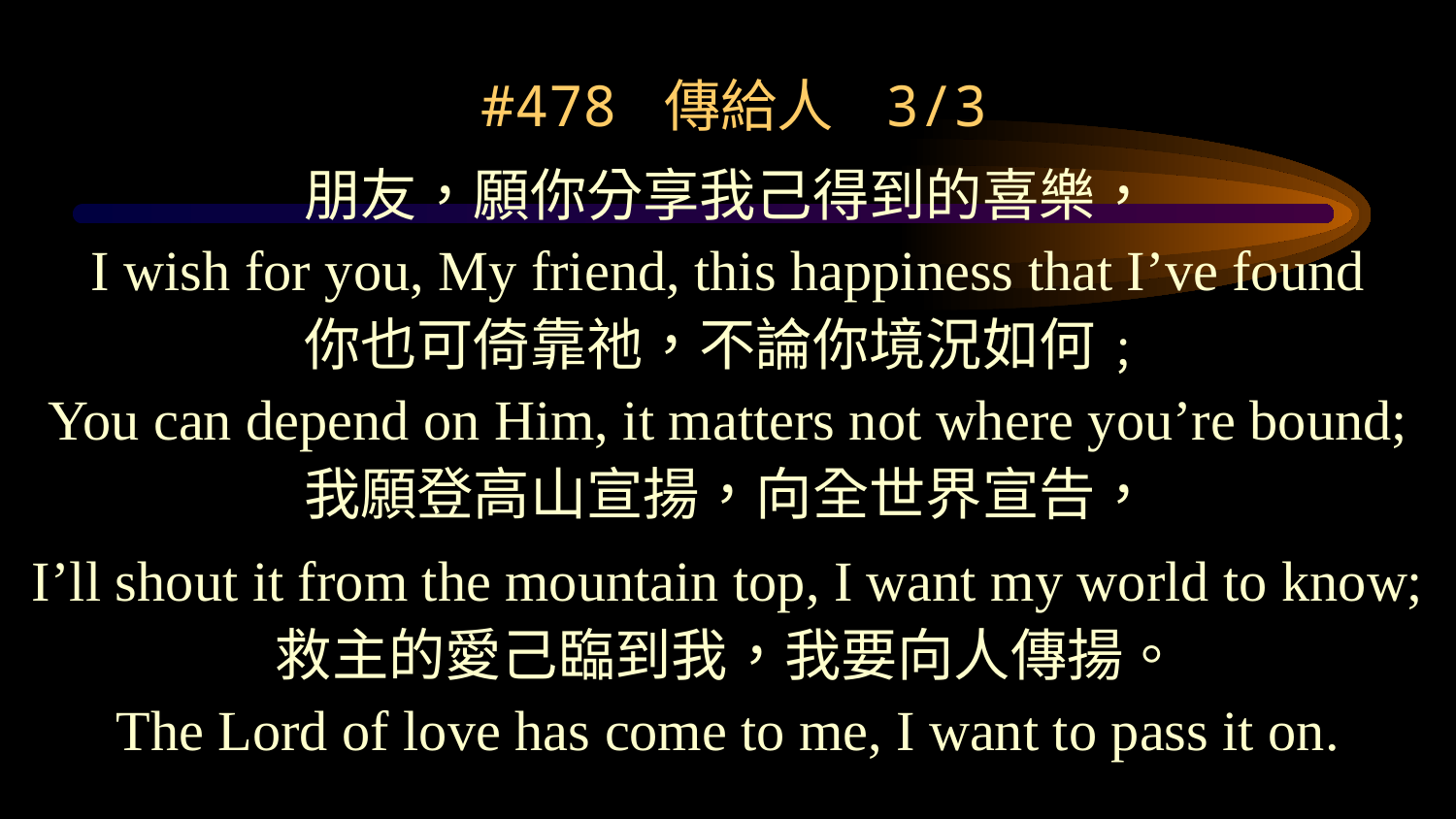

# #478 傳給人   3/3
朋友，願你分享我己得到的喜樂，
I wish for you, My friend, this happiness that I’ve found
你也可倚靠祂，不論你境況如何﹔
You can depend on Him, it matters not where you’re bound;
我願登高山宣揚，向全世界宣告，
I’ll shout it from the mountain top, I want my world to know;
救主的愛己臨到我，我要向人傳揚。
The Lord of love has come to me, I want to pass it on.